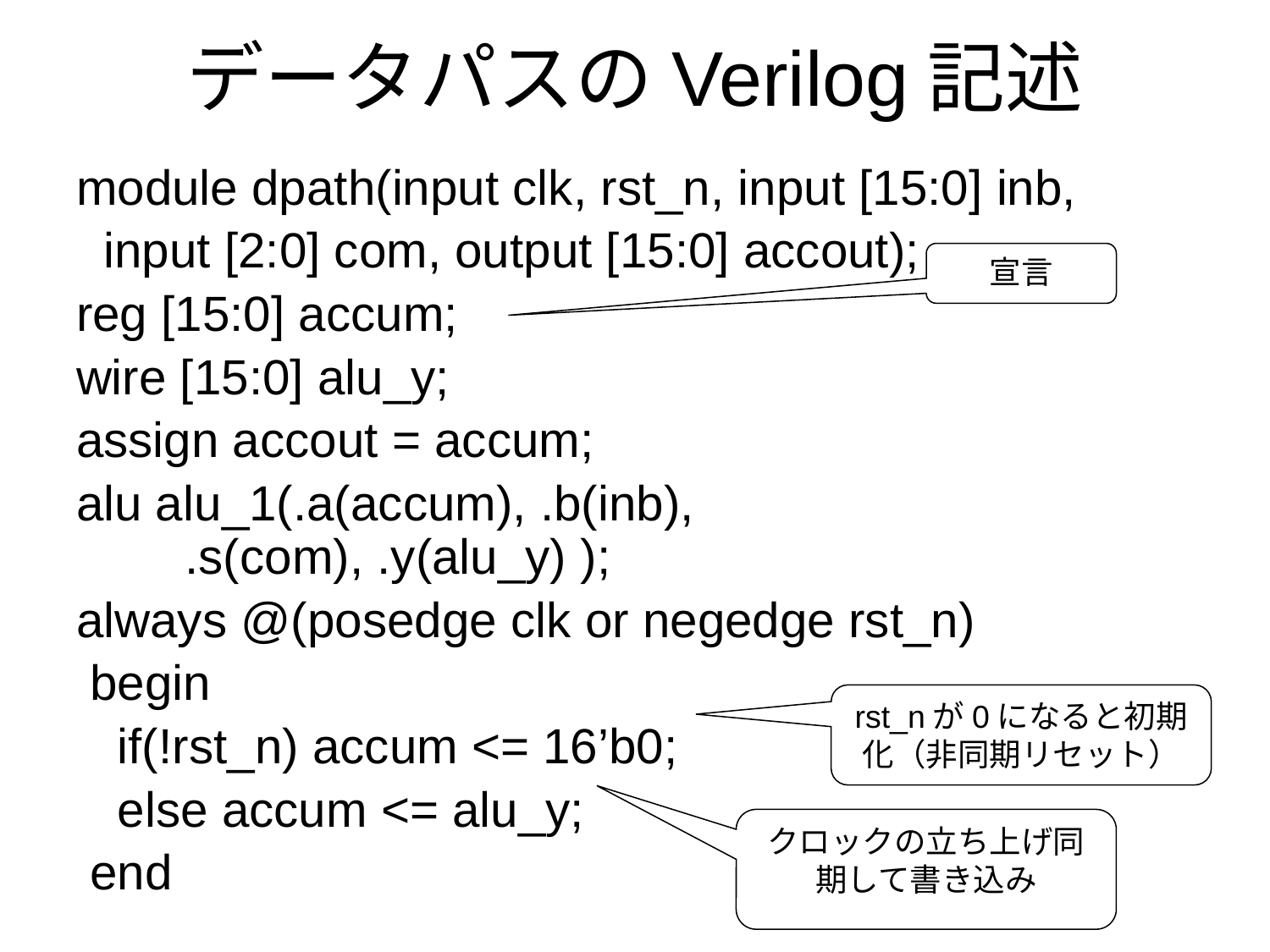

# データパスのVerilog記述
module dpath(input clk, rst_n, input [15:0] inb,
  input [2:0] com, output [15:0] accout);
reg [15:0] accum;
wire [15:0] alu_y;
assign accout = accum;
alu alu_1(.a(accum), .b(inb), 　.s(com), .y(alu_y) );
always @(posedge clk or negedge rst_n)
 begin
   if(!rst_n) accum <= 16’b0;
   else accum <= alu_y;
 end
宣言
rst_nが0になると初期化（非同期リセット）
クロックの立ち上げ同期して書き込み